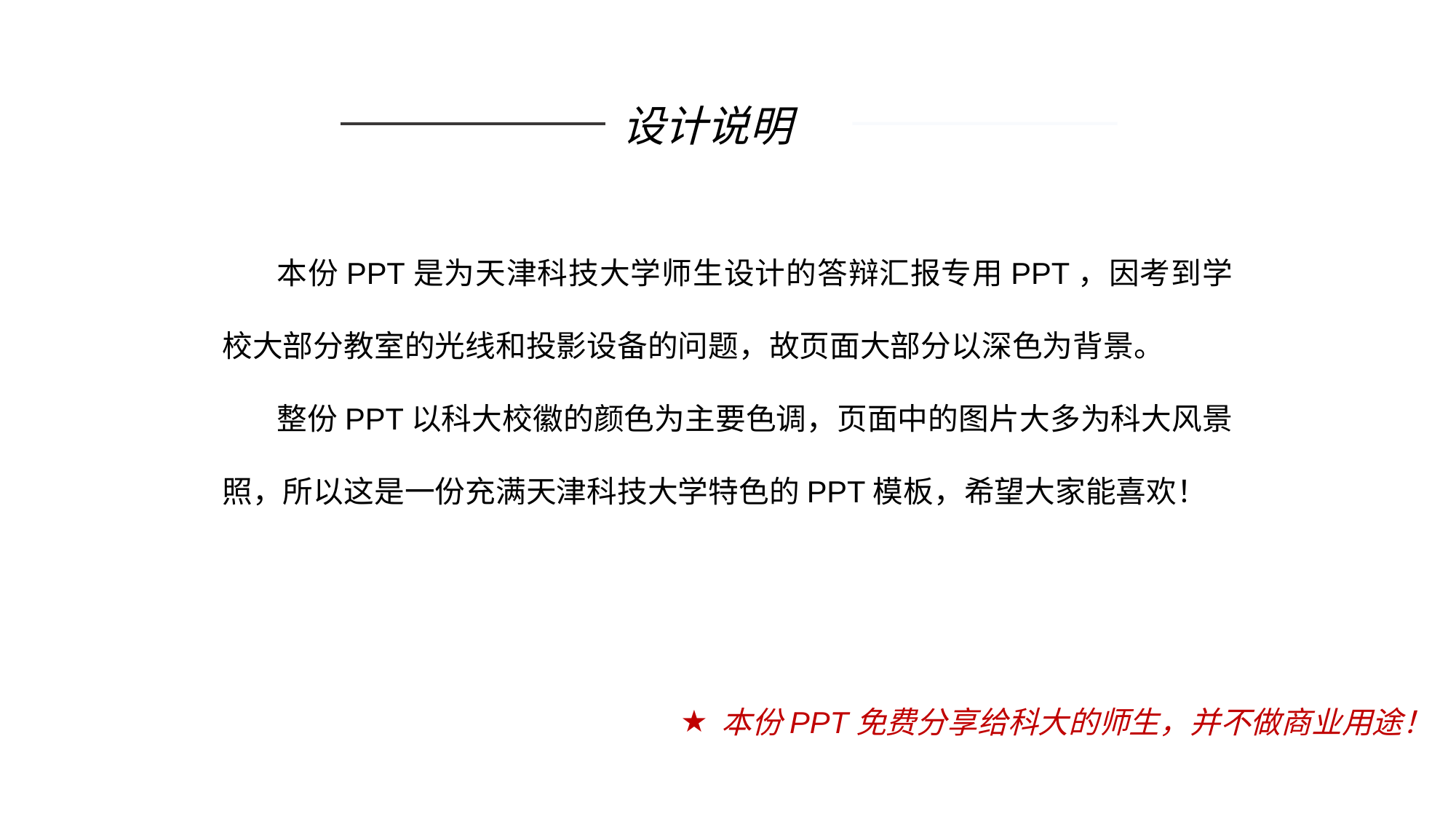

设计说明
本份PPT是为天津科技大学师生设计的答辩汇报专用PPT，因考到学校大部分教室的光线和投影设备的问题，故页面大部分以深色为背景。
整份PPT以科大校徽的颜色为主要色调，页面中的图片大多为科大风景照，所以这是一份充满天津科技大学特色的PPT模板，希望大家能喜欢！
本份PPT免费分享给科大的师生，并不做商业用途！